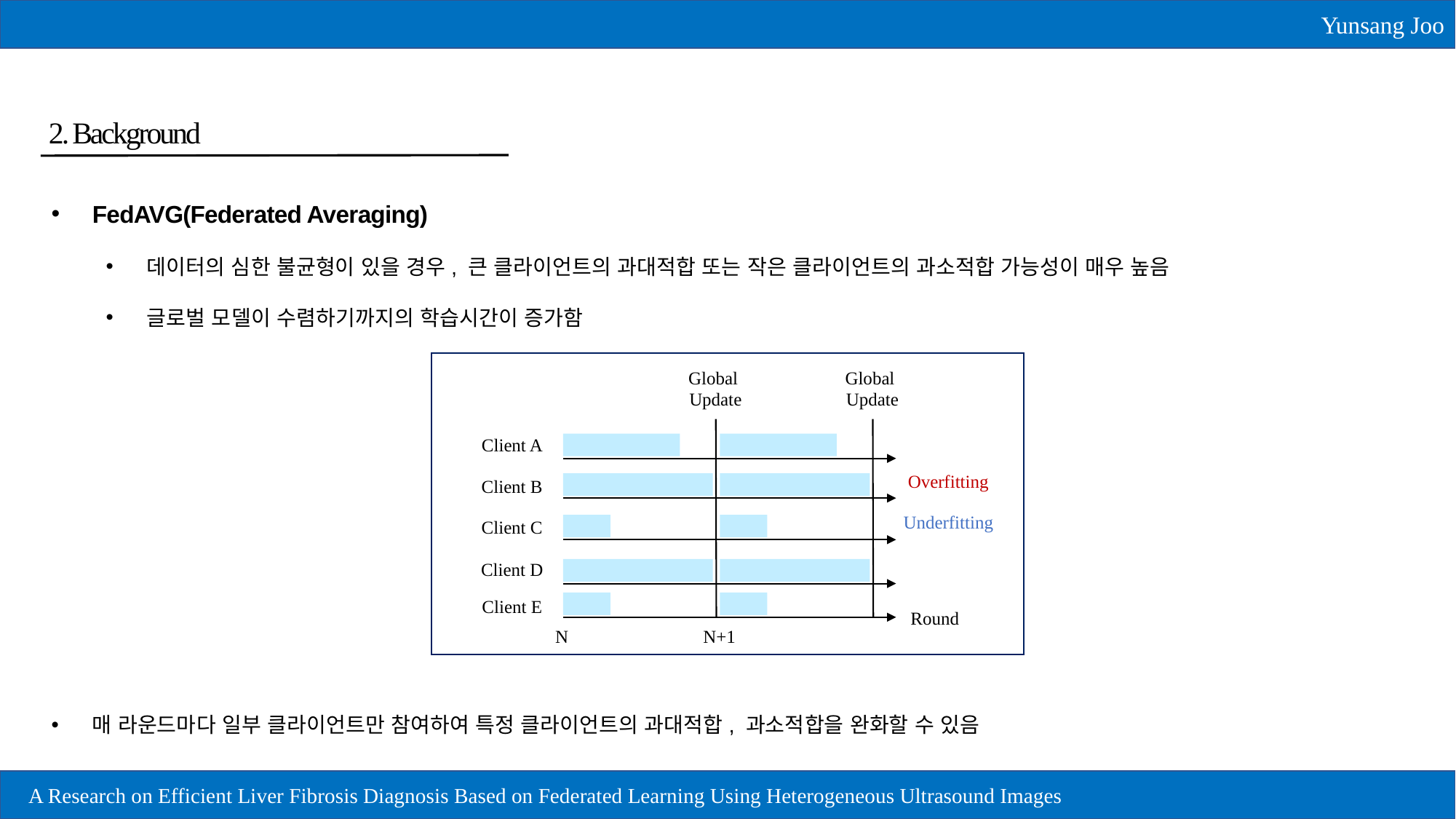

Yunsang Joo
2. Background
FedAVG(Federated Averaging)
데이터의 심한 불균형이 있을 경우, 큰 클라이언트의 과대적합 또는 작은 클라이언트의 과소적합 가능성이 매우 높음
글로벌 모델이 수렴하기까지의 학습시간이 증가함

매 라운드마다 일부 클라이언트만 참여하여 특정 클라이언트의 과대적합, 과소적합을 완화할 수 있음

Global
Update
Global
Update
Client A

Overfitting
Client B

Underfitting
Client C

Client D

Client E

Round
N
N+1

12
A Research on Efficient Liver Fibrosis Diagnosis Based on Federated Learning Using Heterogeneous Ultrasound Images